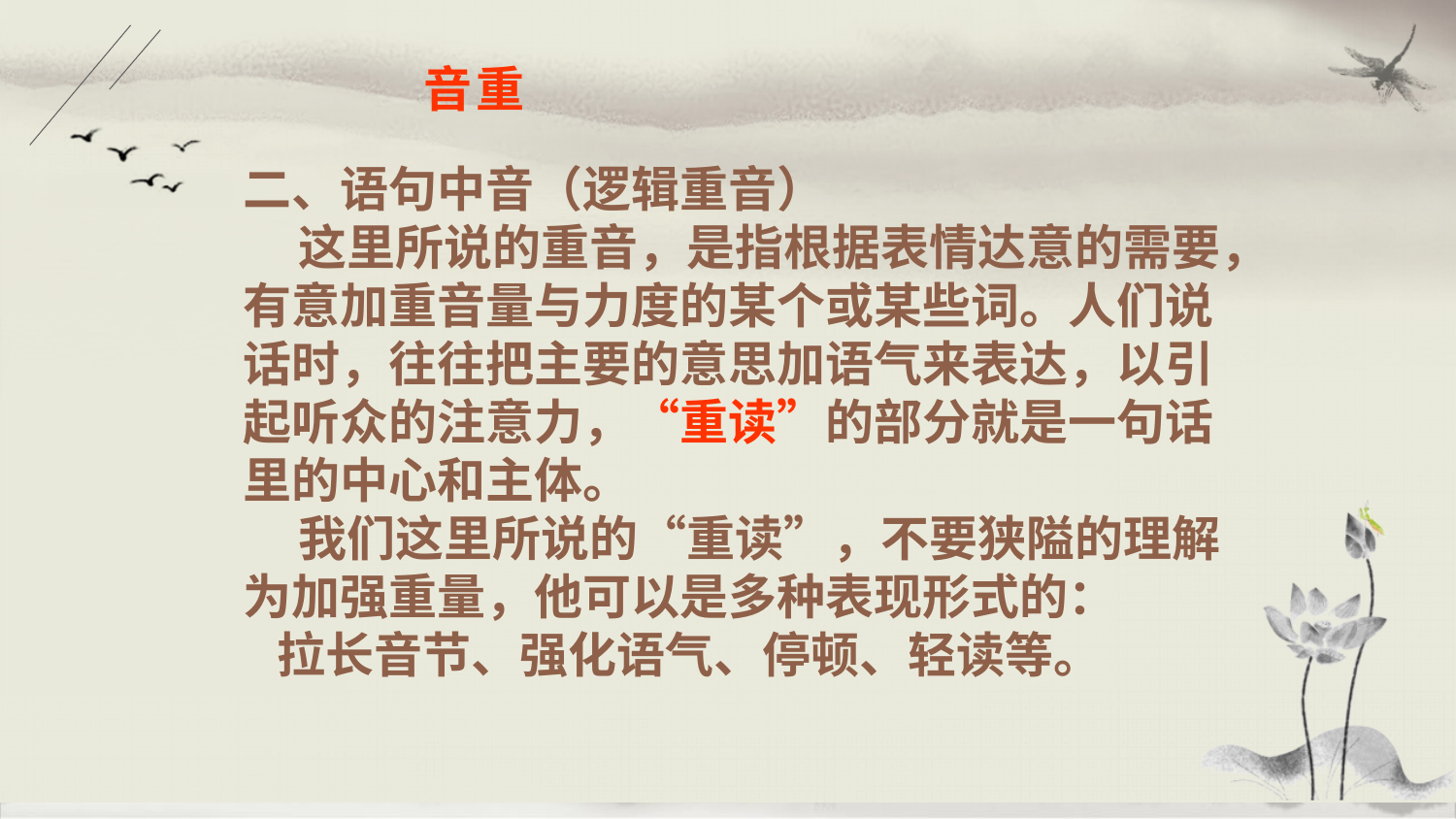

# 重   音
二、语句中音（逻辑重音）
    这里所说的重音，是指根据表情达意的需要，有意加重音量与力度的某个或某些词。人们说话时，往往把主要的意思加语气来表达，以引起听众的注意力，“重读”的部分就是一句话里的中心和主体。
    我们这里所说的“重读”，不要狭隘的理解为加强重量，他可以是多种表现形式的：
  拉长音节、强化语气、停顿、轻读等。